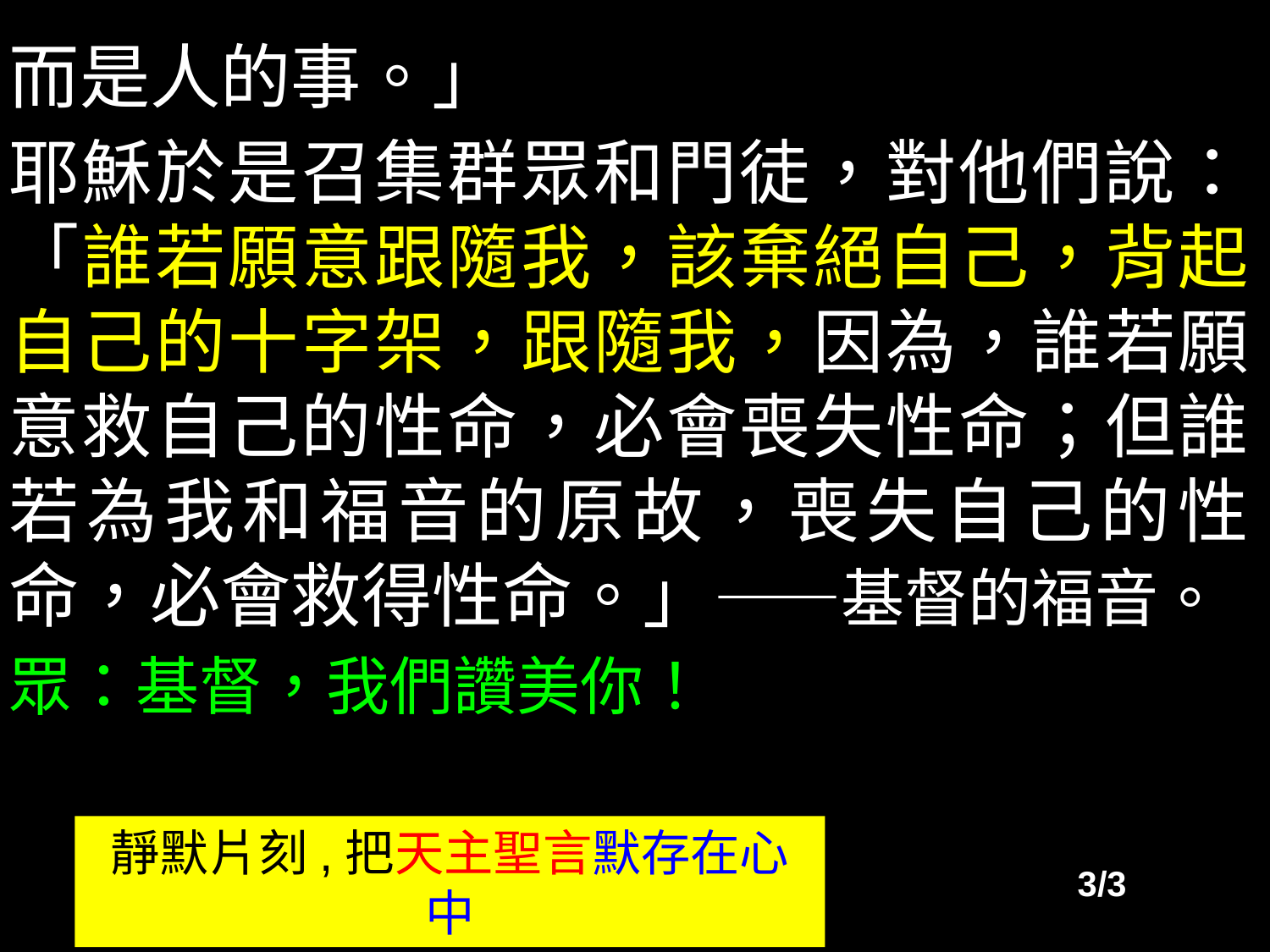

而是人的事。」
耶穌於是召集群眾和門徒，對他們說：「誰若願意跟隨我，該棄絕自己，背起自己的十字架，跟隨我，因為，誰若願意救自己的性命，必會喪失性命；但誰若為我和福音的原故，喪失自己的性命，必會救得性命。」——基督的福音。
眾：基督，我們讚美你！

靜默片刻,把天主聖言默存在心中
3/3